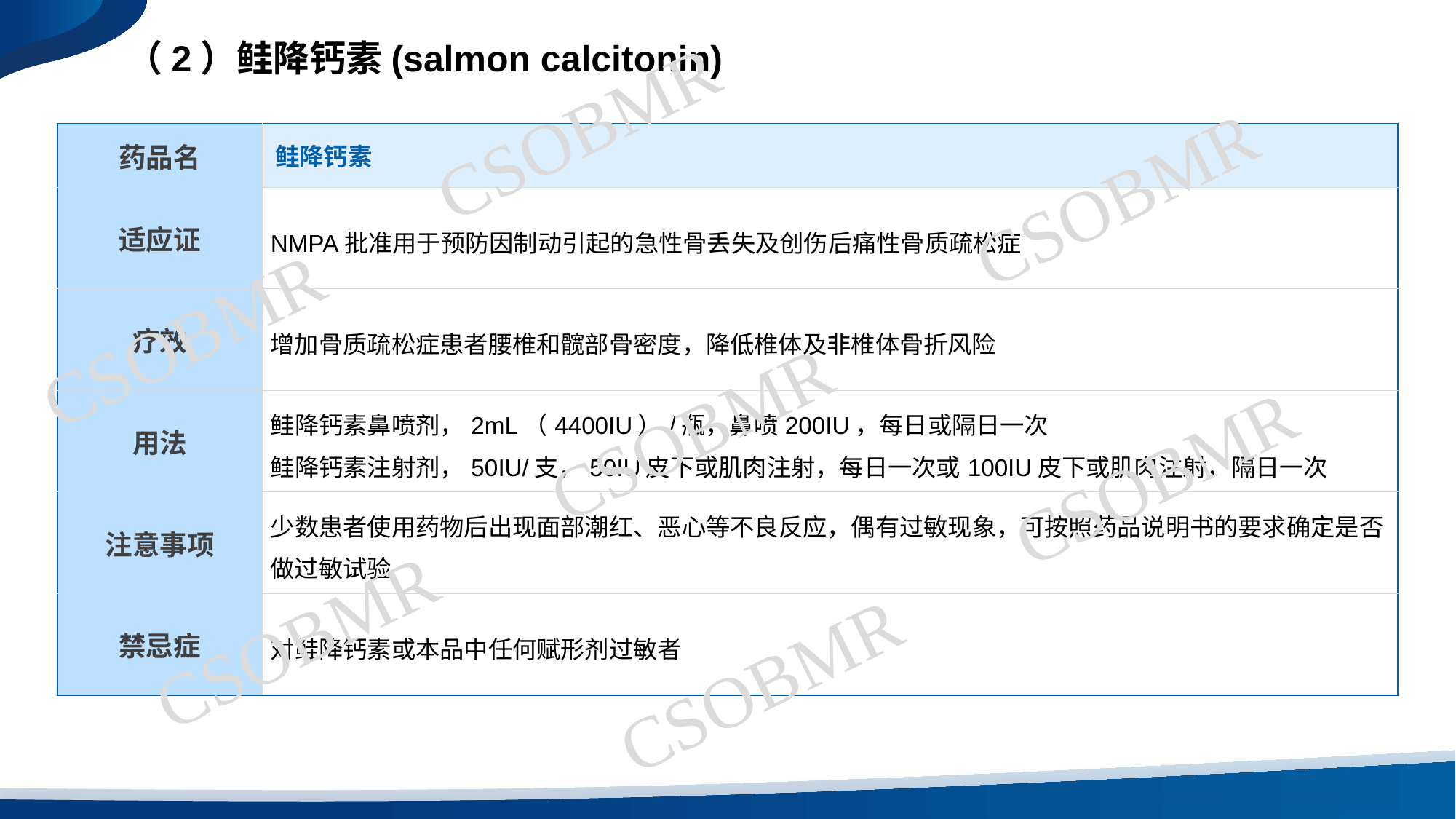

（2）鲑降钙素(salmon calcitonin)
CSOBMR
| 药品名 | 鲑降钙素 |
| --- | --- |
| 适应证 | NMPA批准用于预防因制动引起的急性骨丢失及创伤后痛性骨质疏松症 |
| 疗效 | 增加骨质疏松症患者腰椎和髋部骨密度，降低椎体及非椎体骨折风险 |
| 用法 | 鲑降钙素鼻喷剂，2mL（4400IU）/瓶，鼻喷200IU，每日或隔日一次 鲑降钙素注射剂，50IU/支，50IU皮下或肌肉注射，每日一次或100IU皮下或肌肉注射，隔日一次 |
| 注意事项 | 少数患者使用药物后出现面部潮红、恶心等不良反应，偶有过敏现象，可按照药品说明书的要求确定是否做过敏试验 |
| 禁忌症 | 对鲑降钙素或本品中任何赋形剂过敏者 |
CSOBMR
CSOBMR
CSOBMR
CSOBMR
CSOBMR
CSOBMR